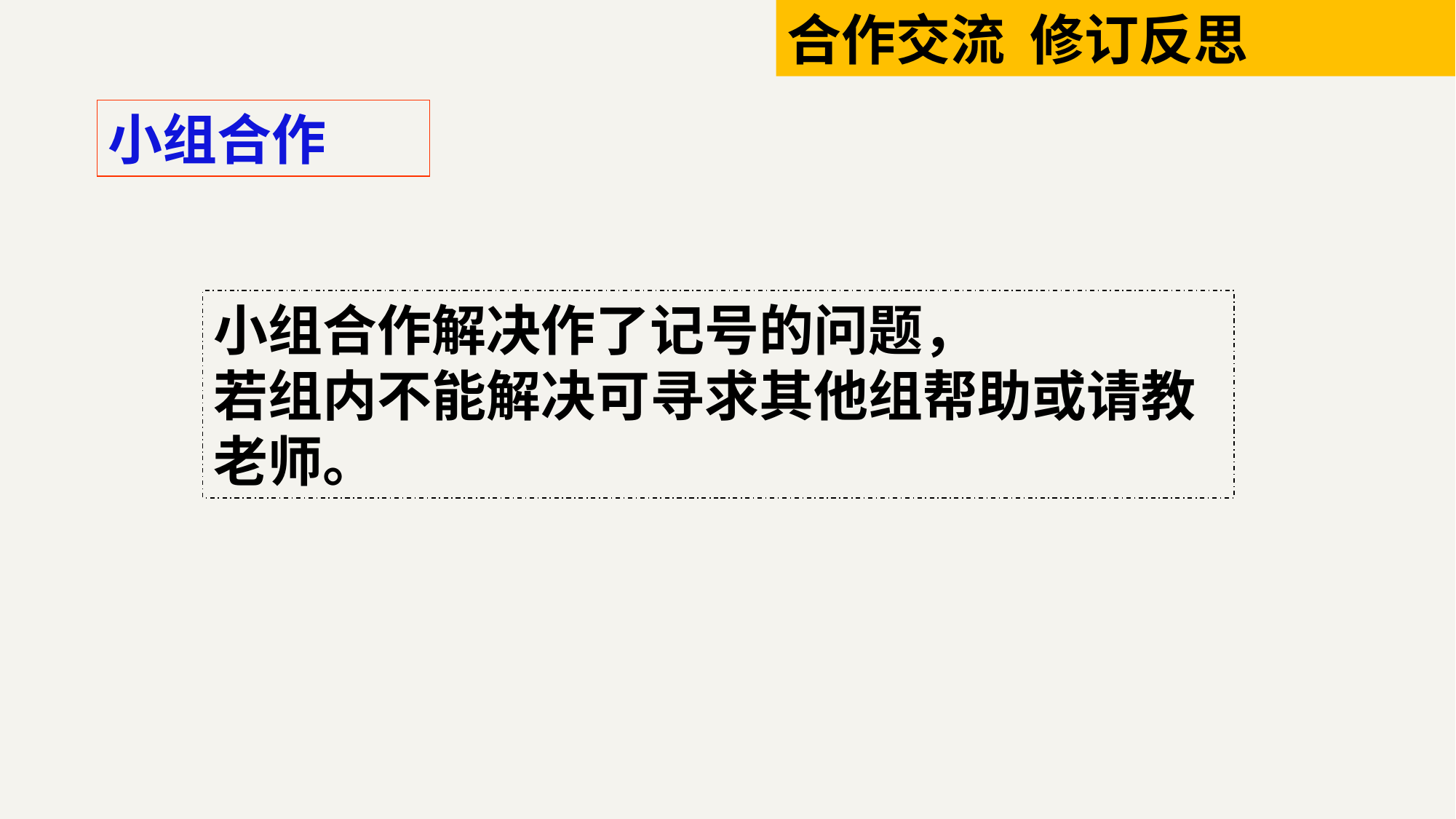

合作交流  修订反思
小组合作
小组合作解决作了记号的问题，
若组内不能解决可寻求其他组帮助或请教老师。